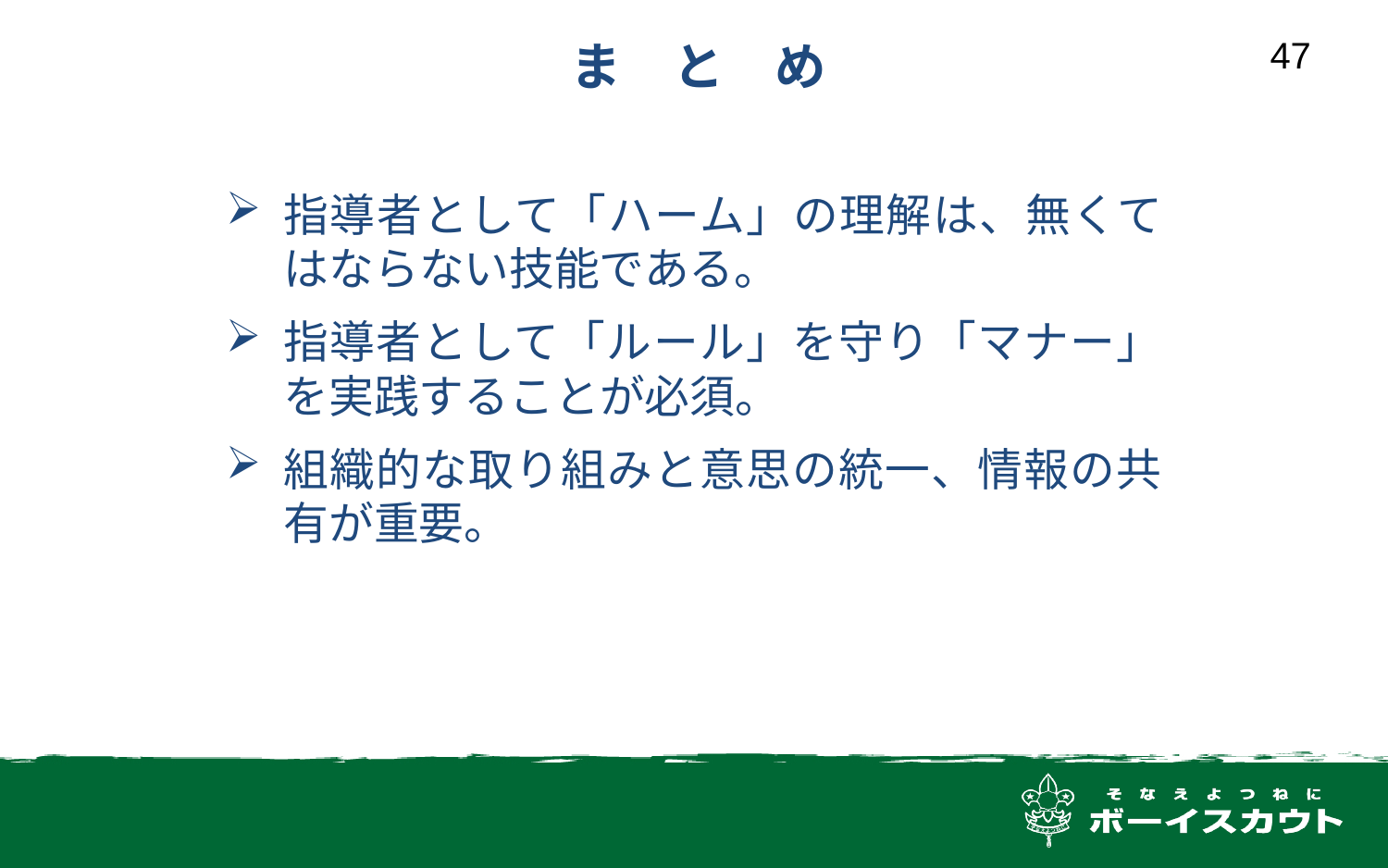

47
ま　と　め
指導者として「ハーム」の理解は、無くてはならない技能である。
指導者として「ルール」を守り「マナー」を実践することが必須。
組織的な取り組みと意思の統一、情報の共有が重要。